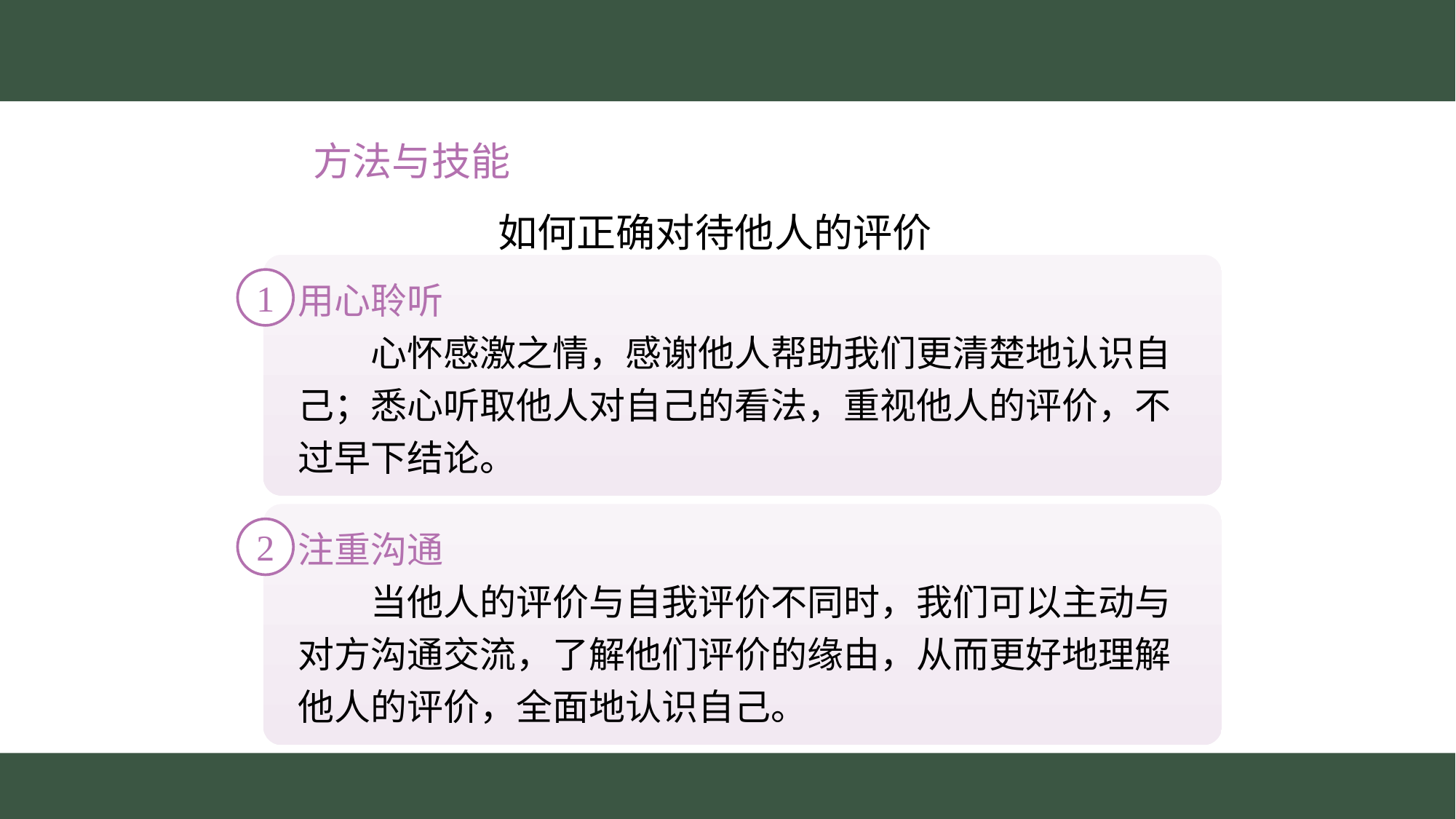

方法与技能
　　　　　　   如何正确对待他人的评价

用心聆听
　　心怀感激之情，感谢他人帮助我们更清楚地认识自己；悉心听取他人对自己的看法，重视他人的评价，不过早下结论。

1

注重沟通
　　当他人的评价与自我评价不同时，我们可以主动与对方沟通交流，了解他们评价的缘由，从而更好地理解他人的评价，全面地认识自己。

2